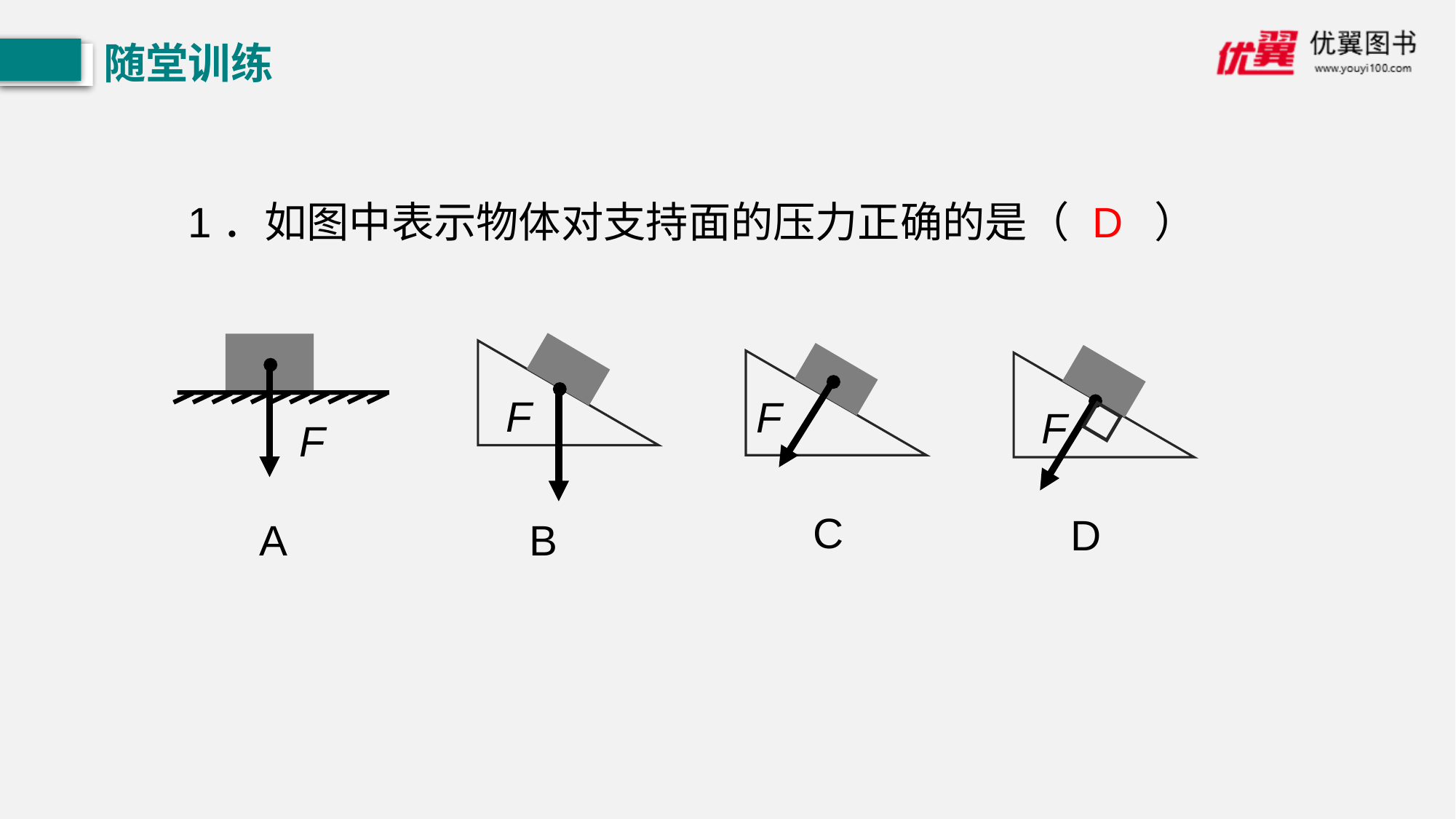

随堂训练

1．如图中表示物体对支持面的压力正确的是（　　）
	D

F

F

F

F

C
	D
A
	B